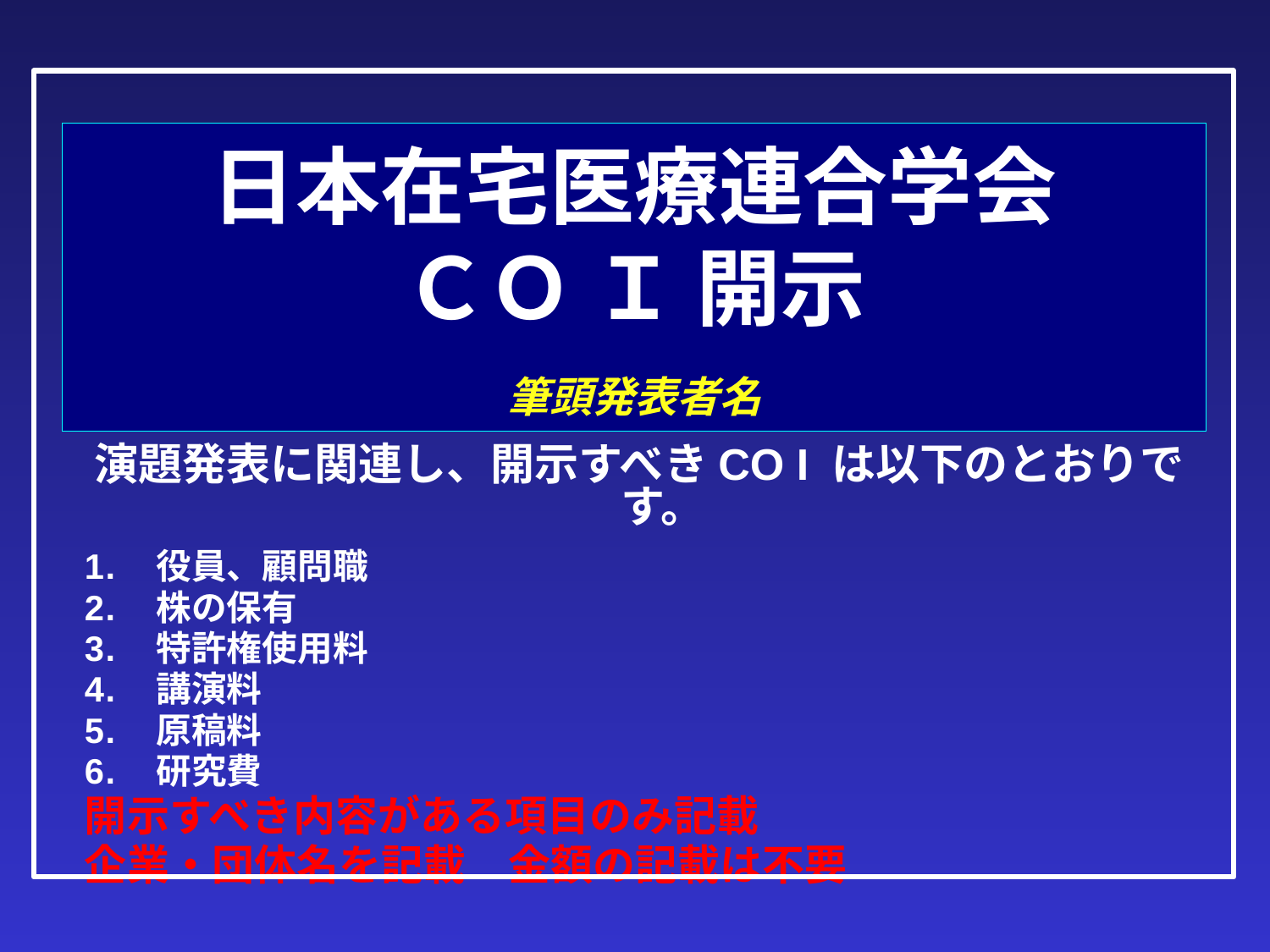

# 日本在宅医療連合学会 ＣＯ Ｉ 開示 　 筆頭発表者名
演題発表に関連し、開示すべきCO I は以下のとおりです。

役員、顧問職
株の保有
特許権使用料
講演料
原稿料
研究費
開示すべき内容がある項目のみ記載
企業・団体名を記載　金額の記載は不要